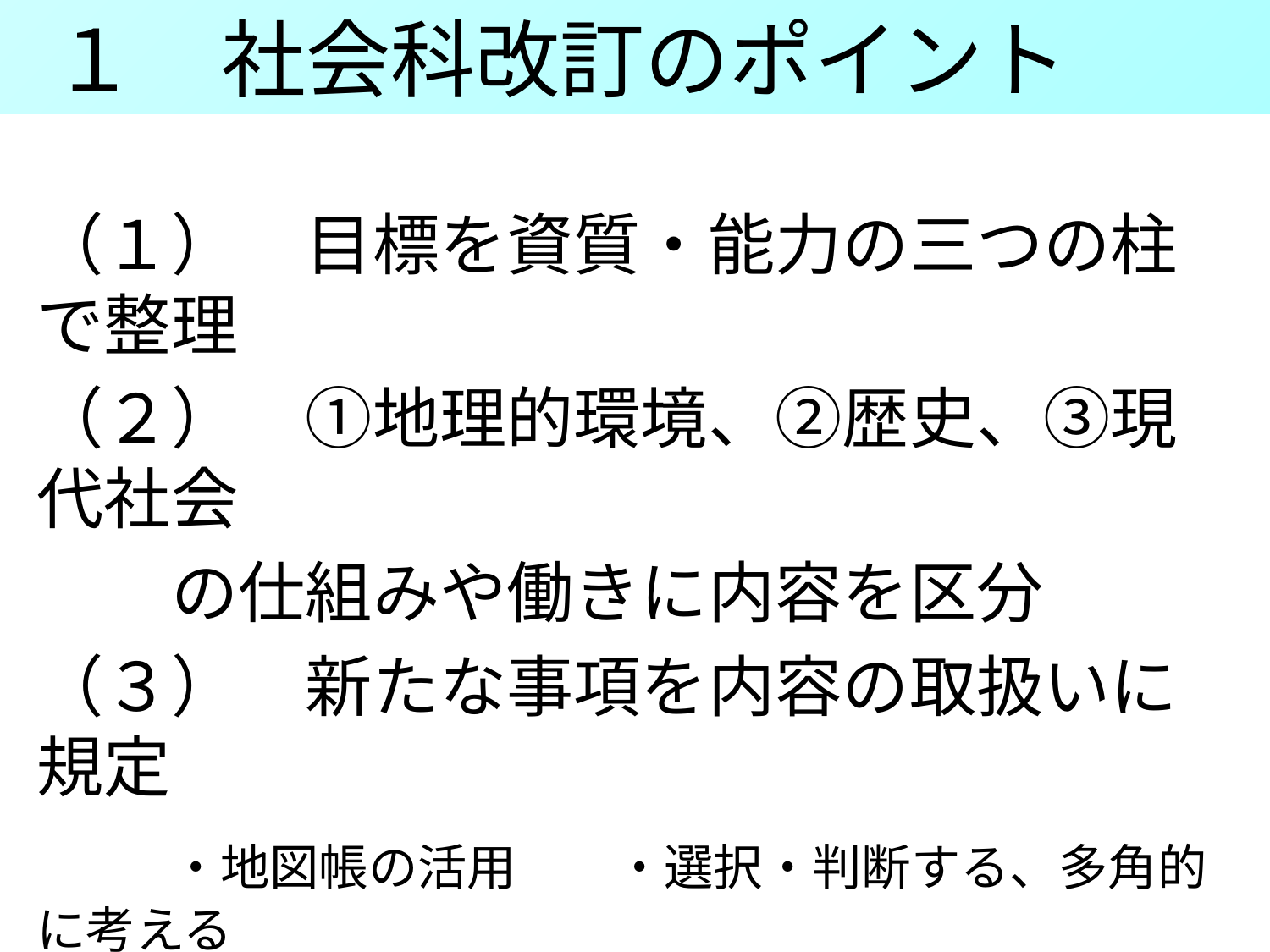

１　社会科改訂のポイント
（１）　目標を資質・能力の三つの柱で整理
（２）　①地理的環境、②歴史、③現代社会
　　の仕組みや働きに内容を区分
（３）　新たな事項を内容の取扱いに規定
　　・地図帳の活用　　・選択・判断する、多角的に考える
（４）　授業改善について
　　・言語活動の一層の充実